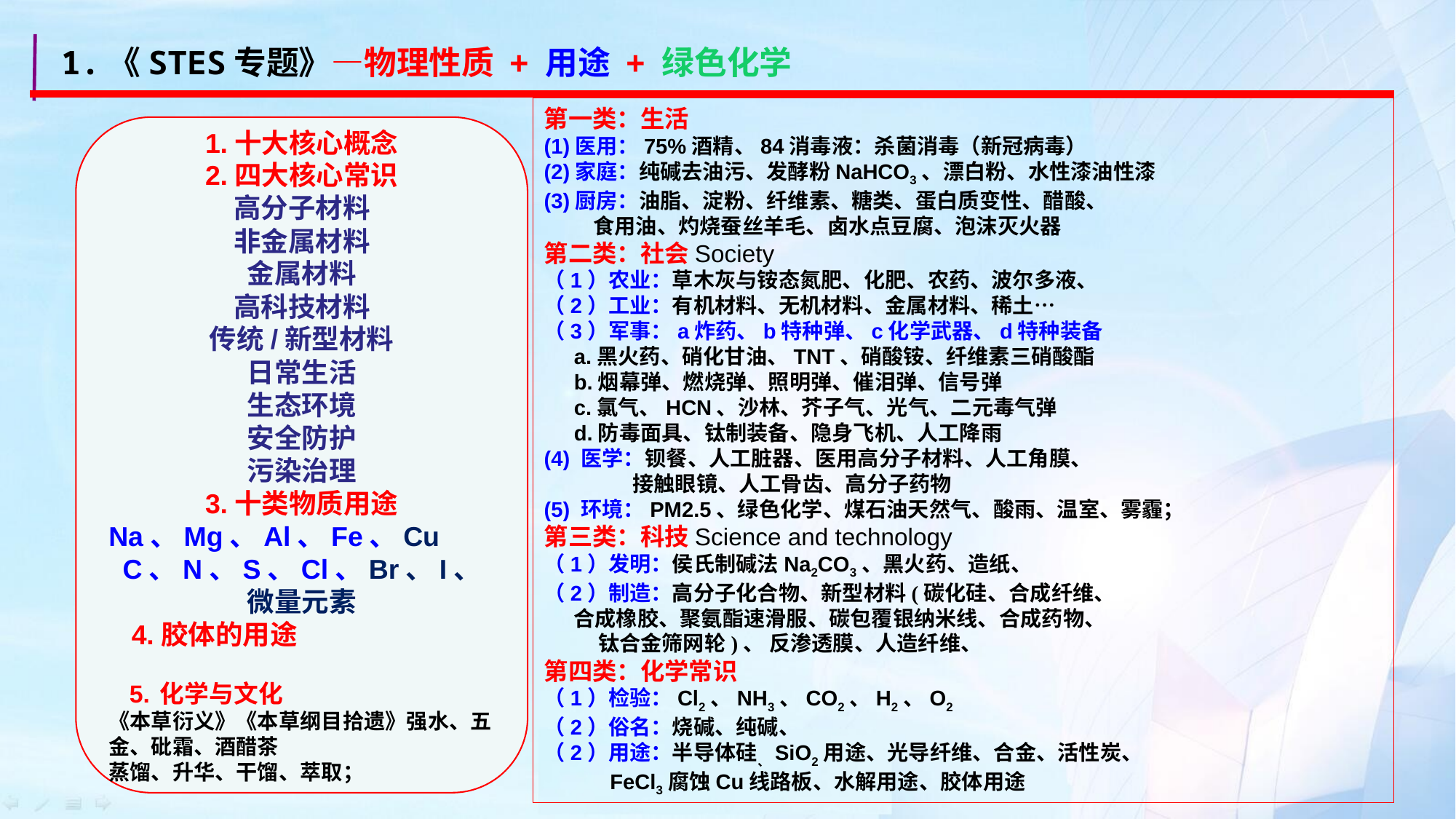

1.《STES专题》—物理性质 + 用途 + 绿色化学

第一类：生活
(1)医用：75%酒精、84消毒液：杀菌消毒（新冠病毒）
(2)家庭：纯碱去油污、发酵粉NaHCO3、漂白粉、水性漆油性漆
(3)厨房：油脂、淀粉、纤维素、糖类、蛋白质变性、醋酸、
         食用油、灼烧蚕丝羊毛、卤水点豆腐、泡沫灭火器
第二类：社会Society
（1）农业：草木灰与铵态氮肥、化肥、农药、波尔多液、
（2）工业：有机材料、无机材料、金属材料、稀土…
（3）军事：a炸药、b特种弹、c化学武器、d特种装备
     a.黑火药、硝化甘油、TNT、硝酸铵、纤维素三硝酸酯
     b.烟幕弹、燃烧弹、照明弹、催泪弹、信号弹
     c.氯气、HCN、沙林、芥子气、光气、二元毒气弹
     d.防毒面具、钛制装备、隐身飞机、人工降雨
(4) 医学：钡餐、人工脏器、医用高分子材料、人工角膜、
                 接触眼镜、人工骨齿、高分子药物
(5) 环境：PM2.5、绿色化学、煤石油天然气、酸雨、温室、雾霾；
第三类：科技Science and technology
（1）发明：侯氏制碱法Na2CO3、黑火药、造纸、
（2）制造：高分子化合物、新型材料(碳化硅、合成纤维、
     合成橡胶、聚氨酯速滑服、碳包覆银纳米线、合成药物、
          钛合金筛网轮)、 反渗透膜、人造纤维、
第四类：化学常识
（1）检验：Cl2、NH3、CO2、H2、O2
（2）俗名：烧碱、纯碱、
（2）用途：半导体硅、SiO2用途、光导纤维、合金、活性炭、
           FeCl3腐蚀Cu线路板、水解用途、胶体用途
1.十大核心概念
2.四大核心常识
高分子材料
非金属材料
金属材料
高科技材料
传统/新型材料
日常生活
生态环境
安全防护
污染治理
3.十类物质用途
Na、Mg、Al、Fe、Cu
C、N、S、Cl、Br、I、
微量元素
   4.胶体的用途
   5.化学与文化
《本草衍义》《本草纲目拾遗》强水、五金、砒霜、酒醋茶
蒸馏、升华、干馏、萃取；